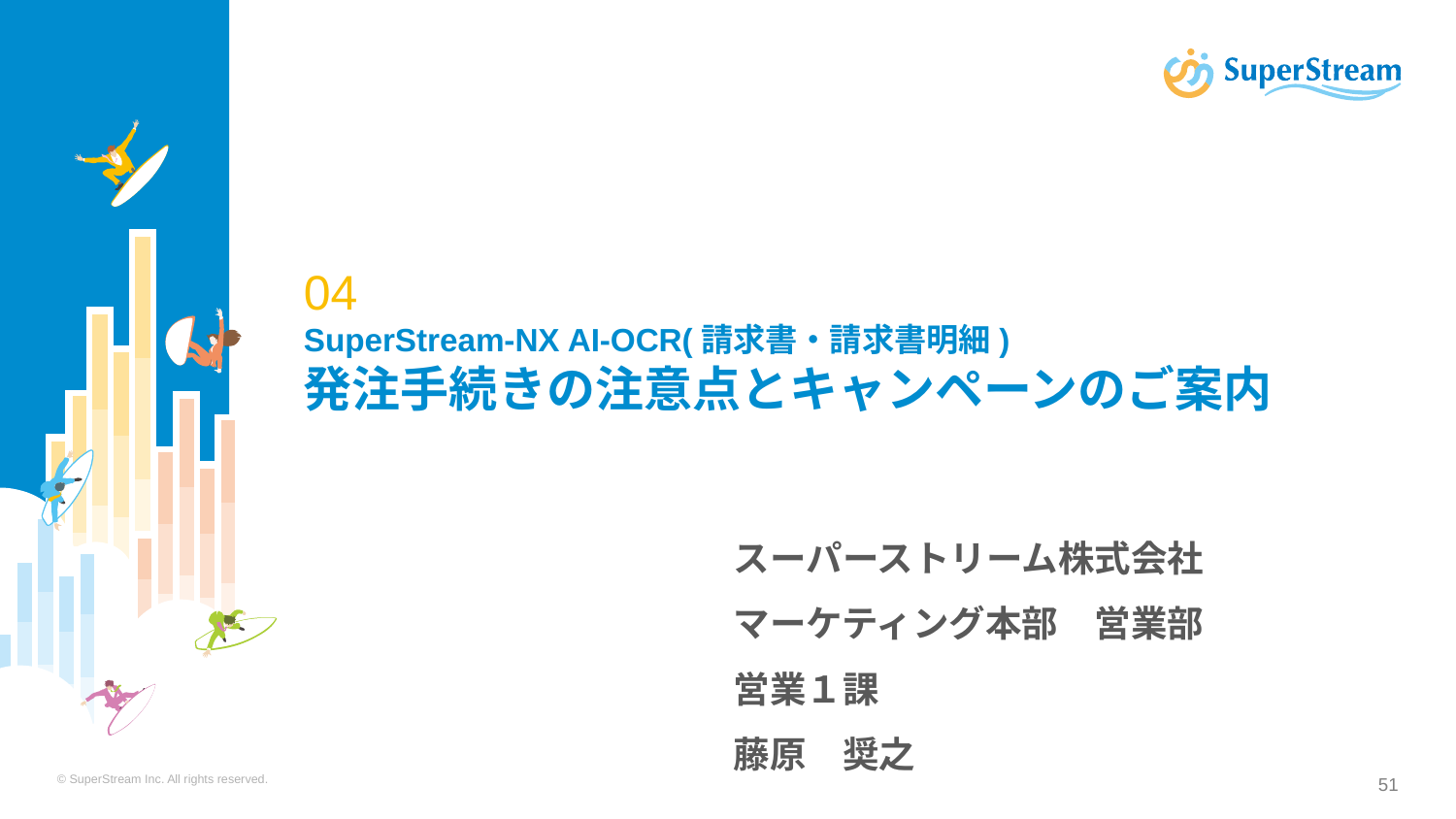

# 04 SuperStream-NX AI-OCR(請求書・請求書明細) 発注手続きの注意点とキャンペーンのご案内
スーパーストリーム株式会社
マーケティング本部　営業部
営業１課
藤原　奨之

© SuperStream Inc. All rights reserved.
51